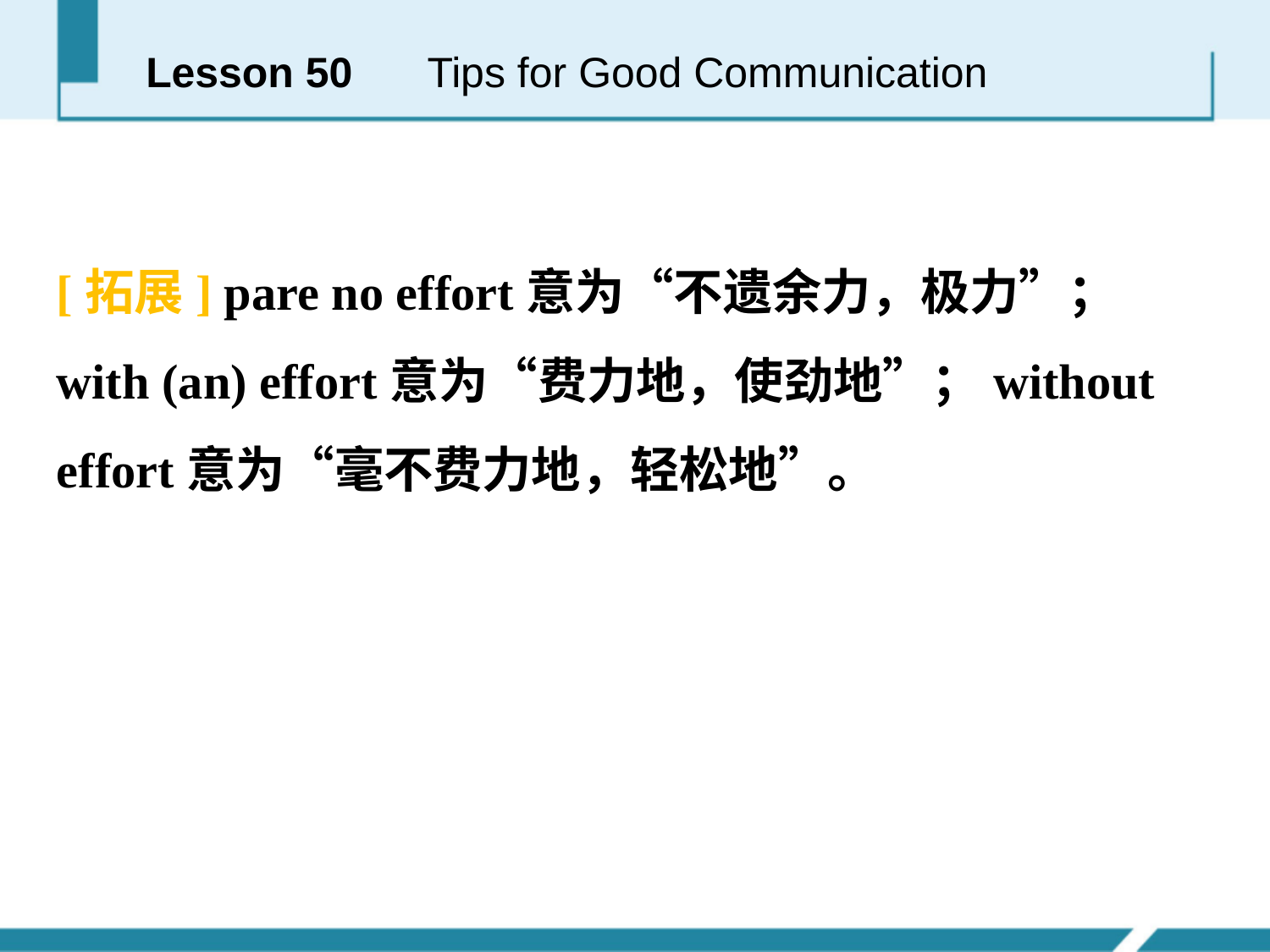

Lesson 50 　Tips for Good Communication
[拓展] pare no effort意为“不遗余力，极力”；with (an) effort意为“费力地，使劲地”；without effort意为“毫不费力地，轻松地”。